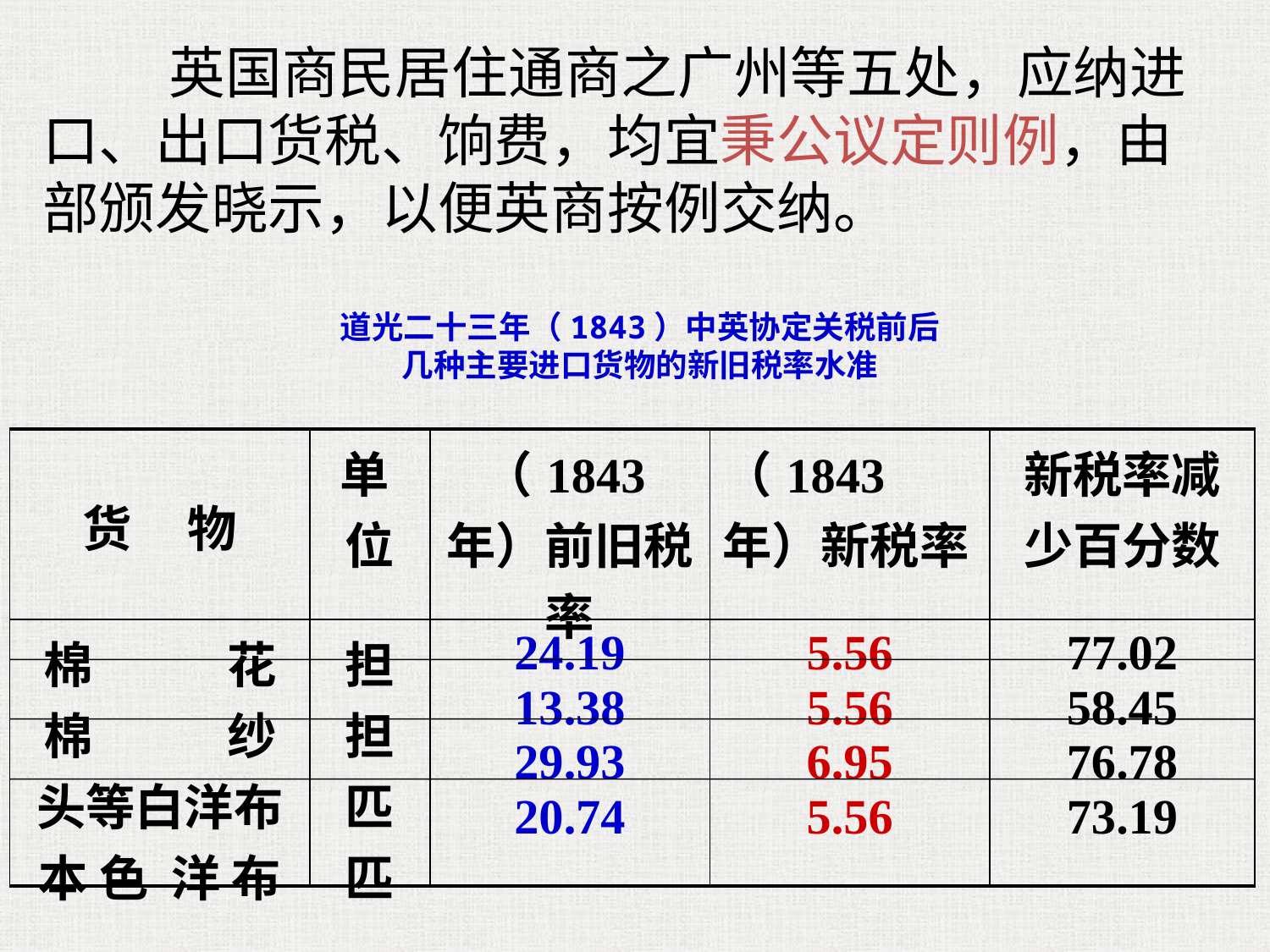

英国商民居住通商之广州等五处，应纳进口、出口货税、饷费，均宜秉公议定则例，由部颁发晓示，以便英商按例交纳。
道光二十三年（1843）中英协定关税前后
几种主要进口货物的新旧税率水准
| 货 物 | 单 位 | （1843年）前旧税率 | （1843年）新税率 | 新税率减少百分数 |
| --- | --- | --- | --- | --- |
| 棉 花 棉 纱 头等白洋布 本 色 洋 布 | 担 担 匹 匹 | 24.19 13.38 29.93 20.74 | 5.56 5.56 6.95 5.56 | 77.02 58.45 76.78 73.19 |